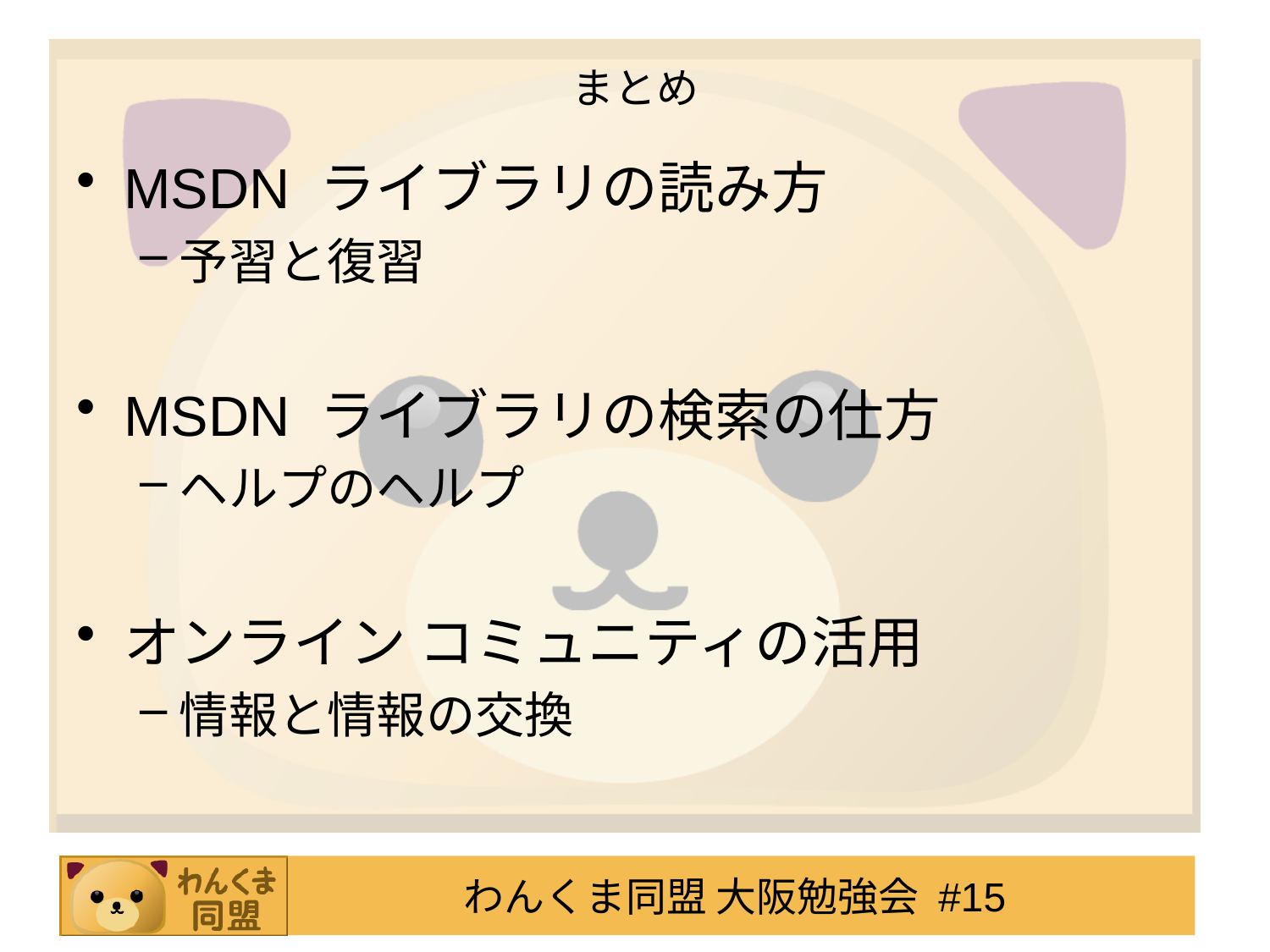

# まとめ
MSDN ライブラリの読み方
予習と復習

MSDN ライブラリの検索の仕方
ヘルプのヘルプ

オンライン コミュニティの活用
情報と情報の交換